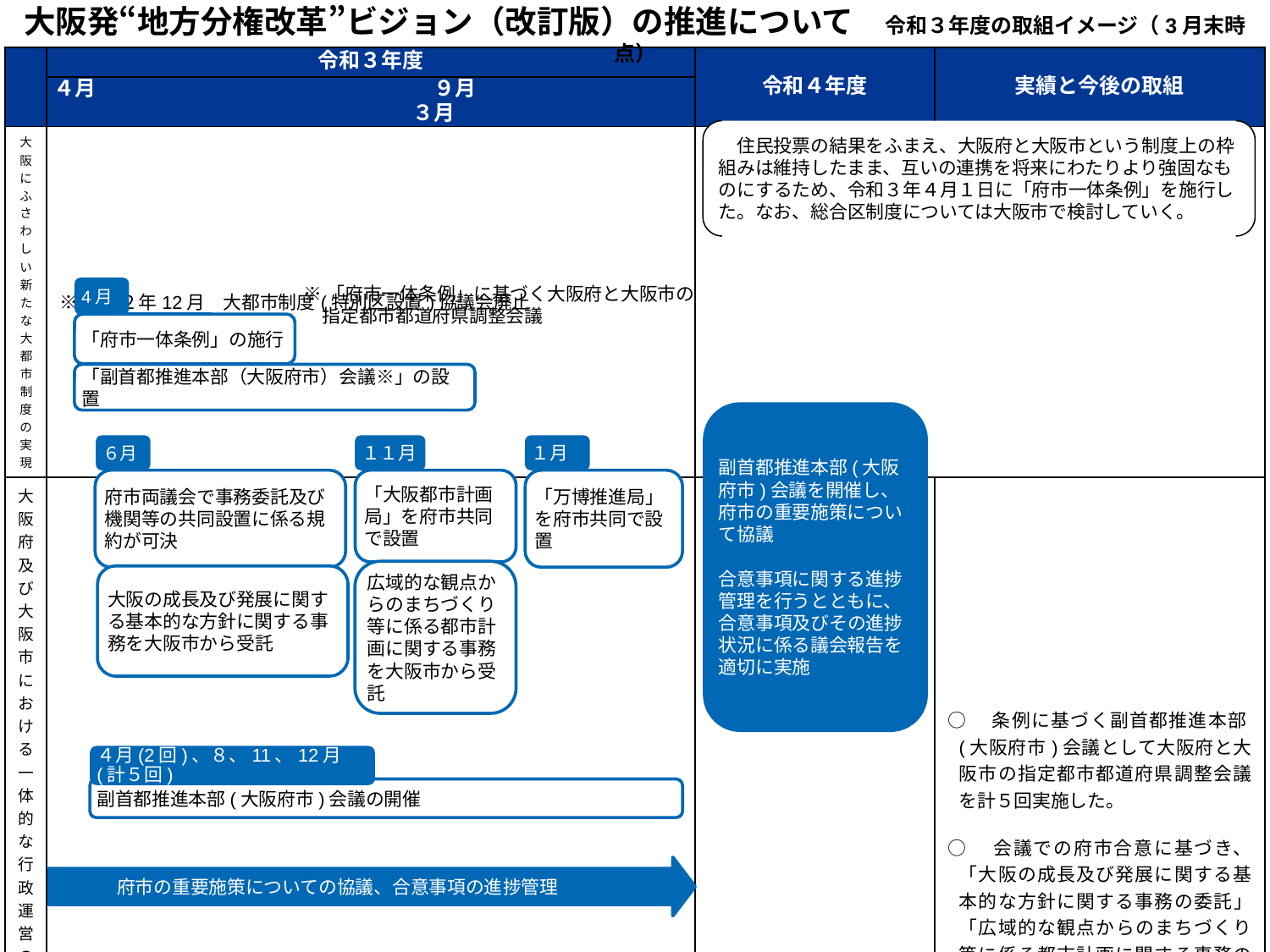

大阪発“地方分権改革”ビジョン（改訂版）の推進について　令和３年度の取組イメージ（3月末時点）
|  | 令和３年度 | 令和４年度 | 実績と今後の取組 |
| --- | --- | --- | --- |
|  | ４月　　　　　　　　　　　　　　　　９月　　　　　　　　　　　　　　　　３月 |  |  |
| 大阪にふさわしい 新たな大都市制度の実現 | ※令和２年12月　大都市制度(特別区設置)協議会廃止 |  |  |
| 大阪府及び大阪市における一体的な行政運営の推進に関する条例 （広域機能に関しての大阪府と大阪市の協議・調整） |  |  | ○　条例に基づく副首都推進本部(大阪府市)会議として大阪府と大阪市の指定都市都道府県調整会議を計５回実施した。 ○　会議での府市合意に基づき、「大阪の成長及び発展に関する基本的な方針に関する事務の委託」「広域的な観点からのまちづくり等に係る都市計画に関する事務の委託」「大阪都市計画局の共同設置」「万博推進局の共同設置」が実現した。 ○　引き続き、大阪の成長・発展に関する取組について、府市における検討の状況をふまえ、適切なタイミングで副首都推進本部(大阪府市)会議を開催していくとともに、会議での合意事項及び進捗状況について議会報告を実施していく。 ○　会議において、策定から５年近くが経過した「副首都ビジョン」について、バージョンアップを図るため、有識者との勉強会（意見交換会）を設置し分析開始することとなった。（R４年夏ごろまでに一定の論点整理を行う予定。） |
　住民投票の結果をふまえ、大阪府と大阪市という制度上の枠組みは維持したまま、互いの連携を将来にわたりより強固なものにするため、令和３年４月１日に「府市一体条例」を施行した。なお、総合区制度については大阪市で検討していく。
※「府市一体条例」に基づく大阪府と大阪市の
　指定都市都道府県調整会議
4月
「府市一体条例」の施行
「副首都推進本部（大阪府市）会議※」の設置
１１月
「大阪都市計画局」を府市共同で設置
１月
「万博推進局」を府市共同で設置
広域的な観点からのまちづくり等に係る都市計画に関する事務を大阪市から受託
６月
府市両議会で事務委託及び機関等の共同設置に係る規約が可決
大阪の成長及び発展に関する基本的な方針に関する事務を大阪市から受託
副首都推進本部(大阪府市)会議の開催
府市の重要施策についての協議、合意事項の進捗管理
副首都推進本部(大阪府市)会議を開催し、府市の重要施策について協議

合意事項に関する進捗管理を行うとともに、合意事項及びその進捗状況に係る議会報告を適切に実施
４月(2回)、８、11、12月(計５回)